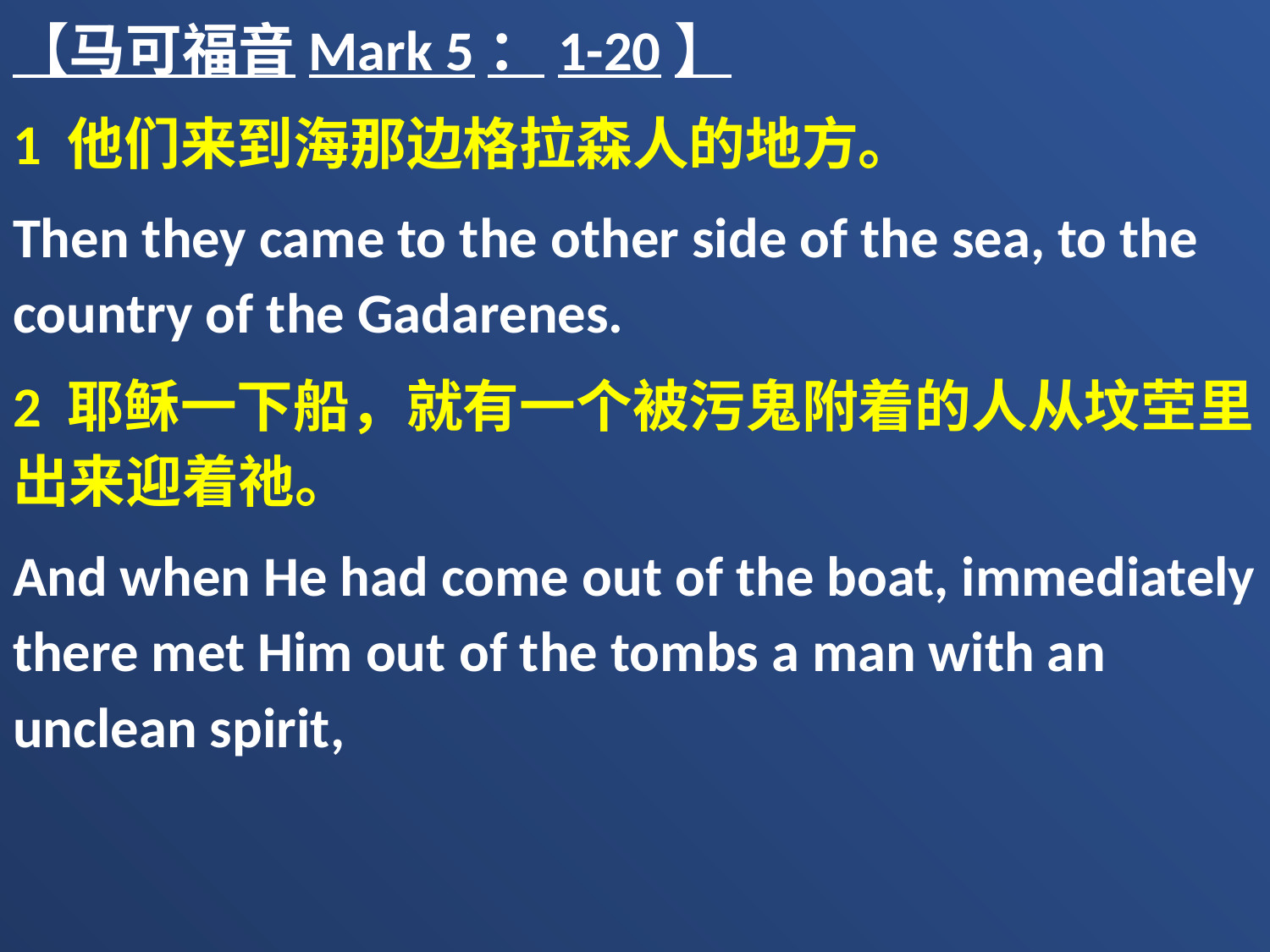

【马可福音Mark 5：1-20】
1 他们来到海那边格拉森人的地方。
Then they came to the other side of the sea, to the country of the Gadarenes.
2 耶稣一下船，就有一个被污鬼附着的人从坟茔里出来迎着祂。
And when He had come out of the boat, immediately there met Him out of the tombs a man with an unclean spirit,